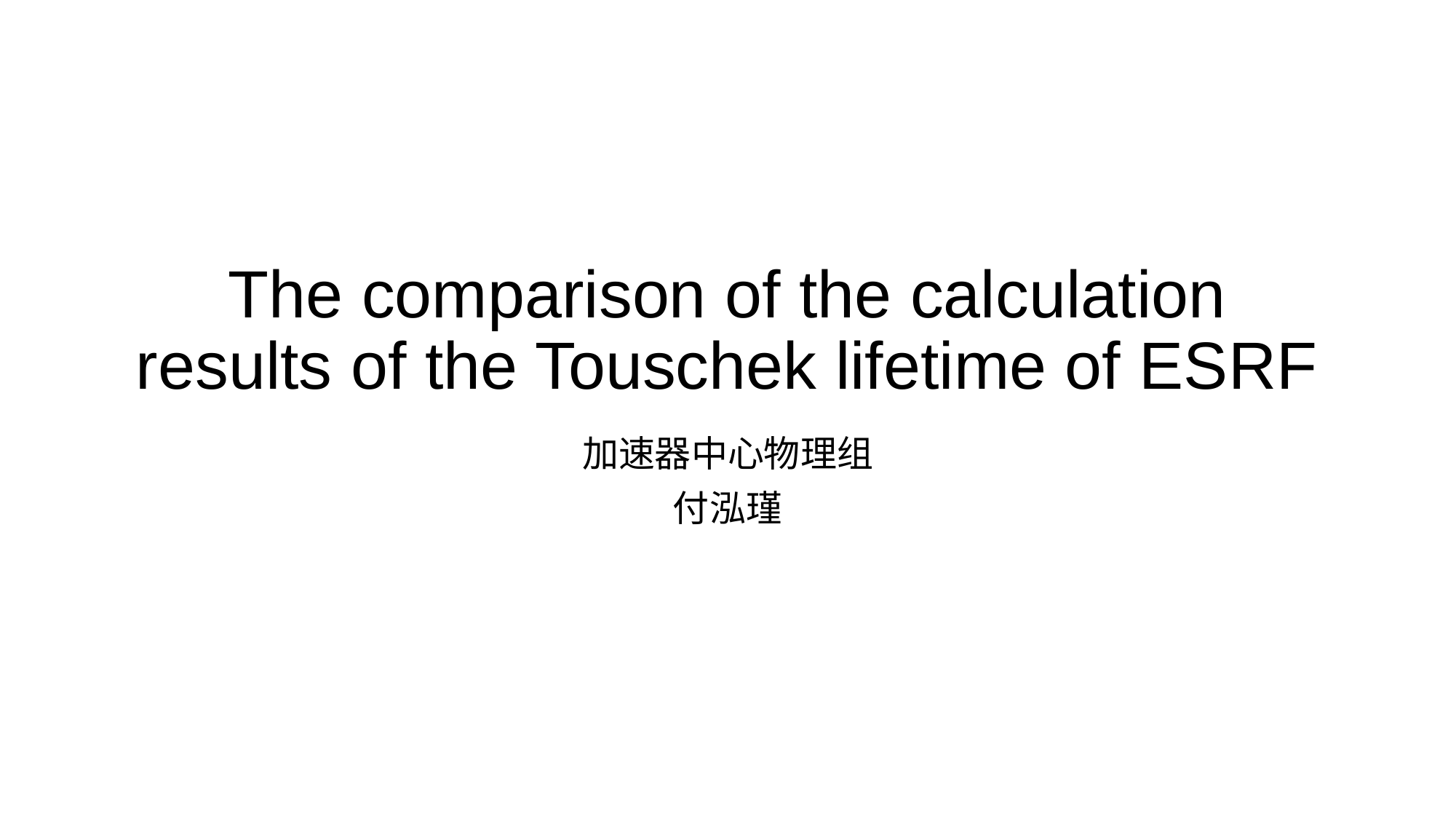

# The comparison of the calculation results of the Touschek lifetime of ESRF
加速器中心物理组
付泓瑾